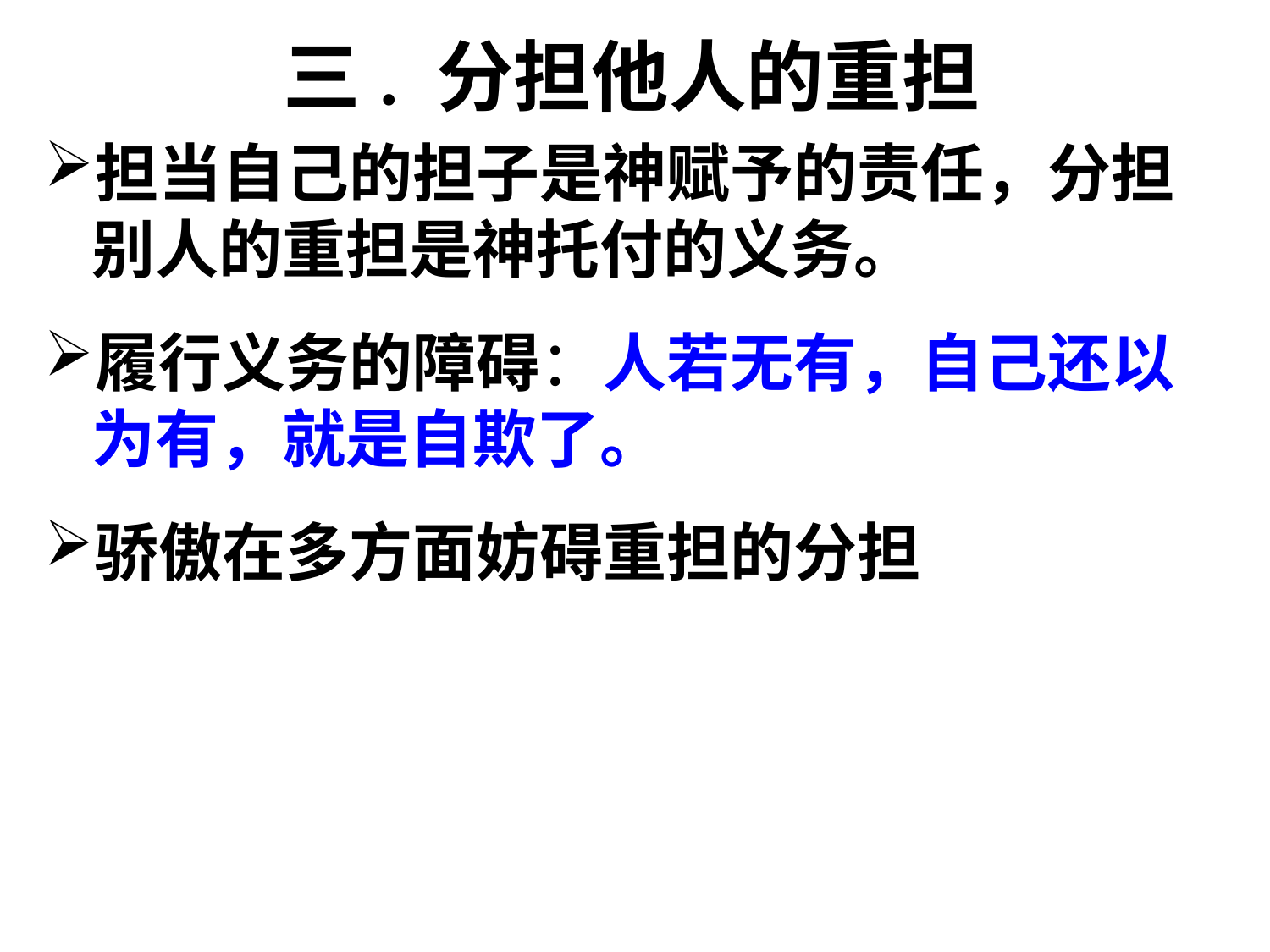

# 三. 分担他人的重担
担当自己的担子是神赋予的责任，分担别人的重担是神托付的义务。

履行义务的障碍：人若无有，自己还以为有，就是自欺了。

骄傲在多方面妨碍重担的分担